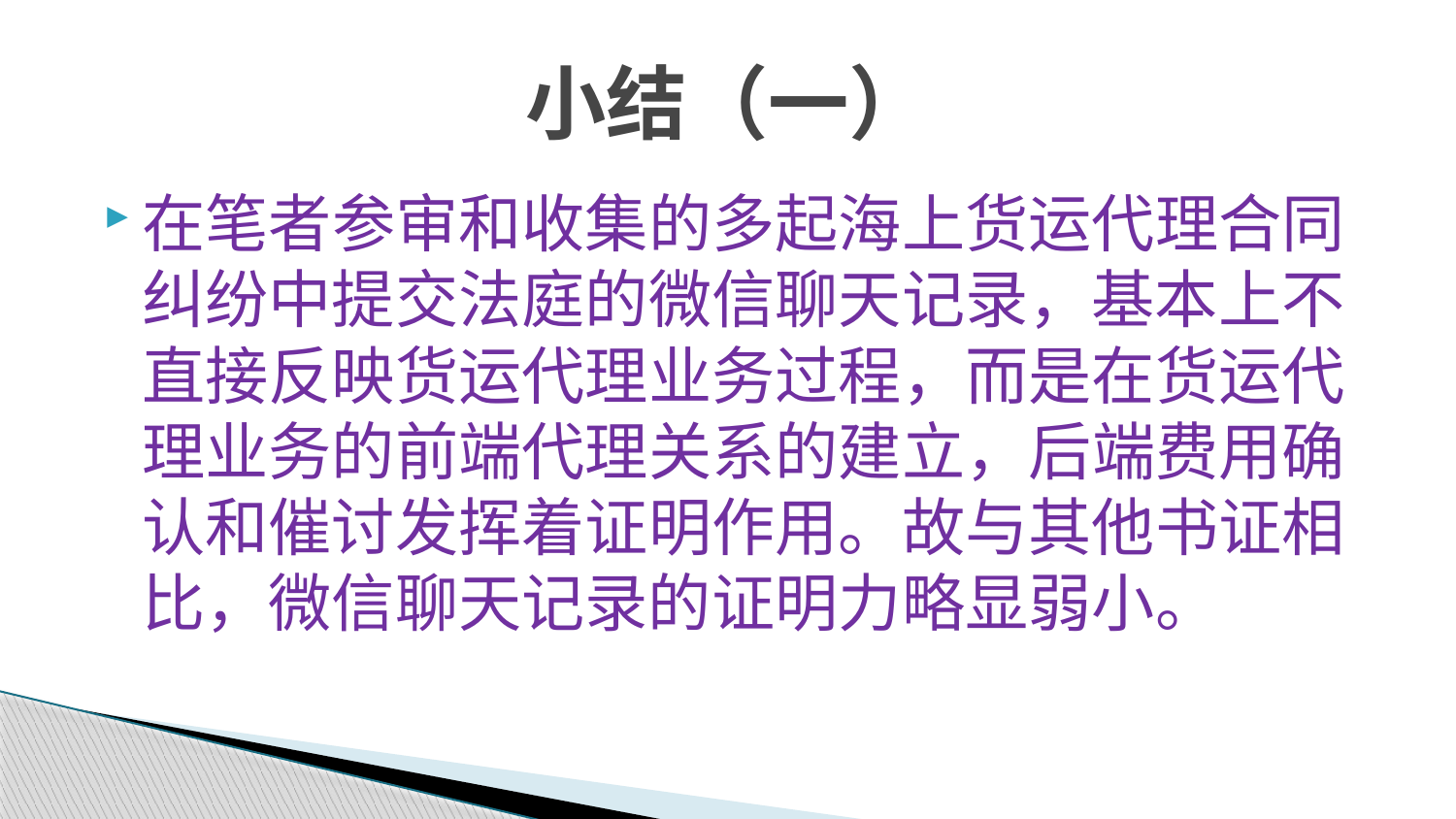

# 小结（一）
在笔者参审和收集的多起海上货运代理合同纠纷中提交法庭的微信聊天记录，基本上不直接反映货运代理业务过程，而是在货运代理业务的前端代理关系的建立，后端费用确认和催讨发挥着证明作用。故与其他书证相比，微信聊天记录的证明力略显弱小。